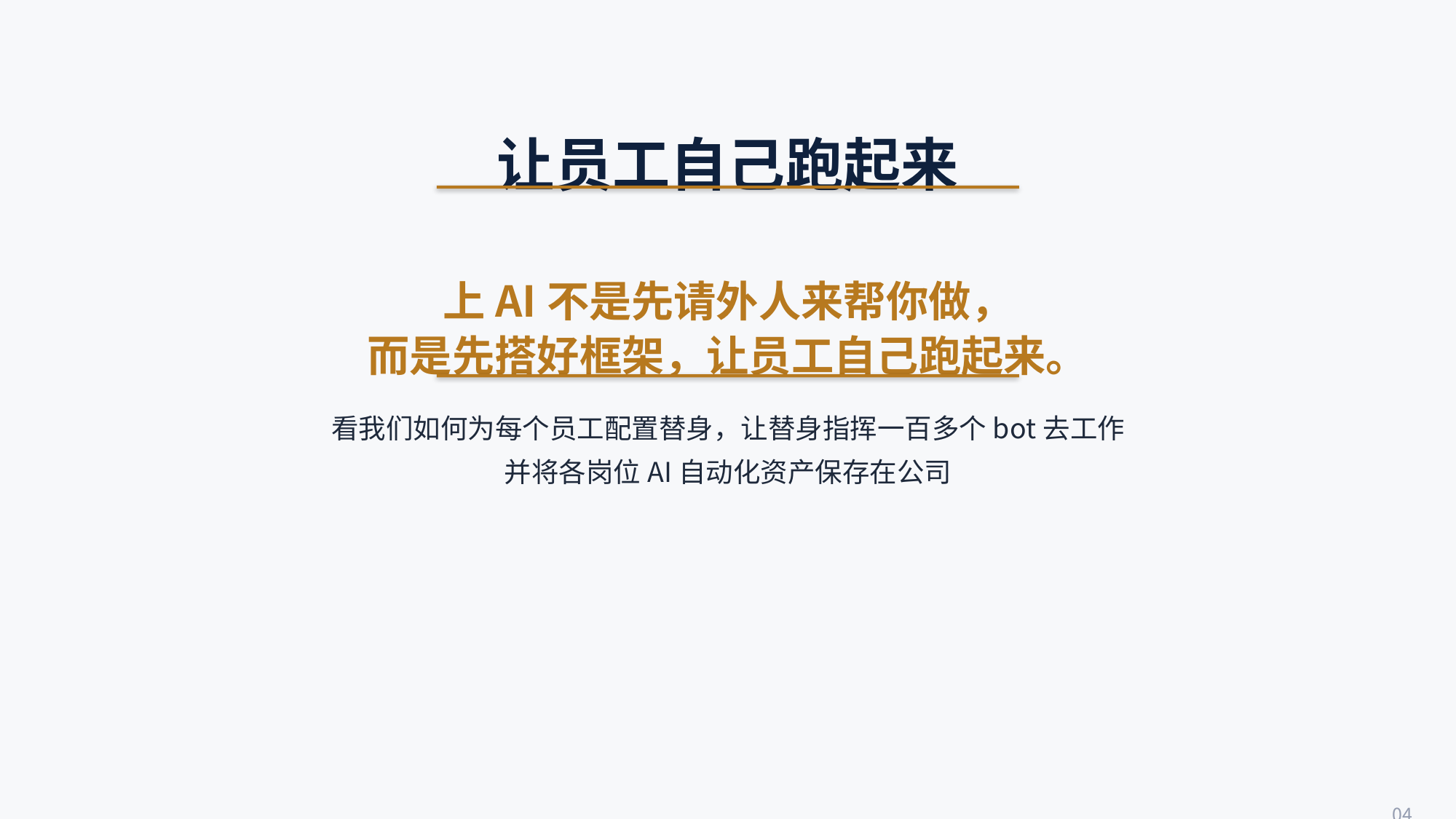

让员工自己跑起来

上AI不是先请外人来帮你做，
而是先搭好框架，让员工自己跑起来。

看我们如何为每个员工配置替身，让替身指挥一百多个bot去工作
并将各岗位AI自动化资产保存在公司
04